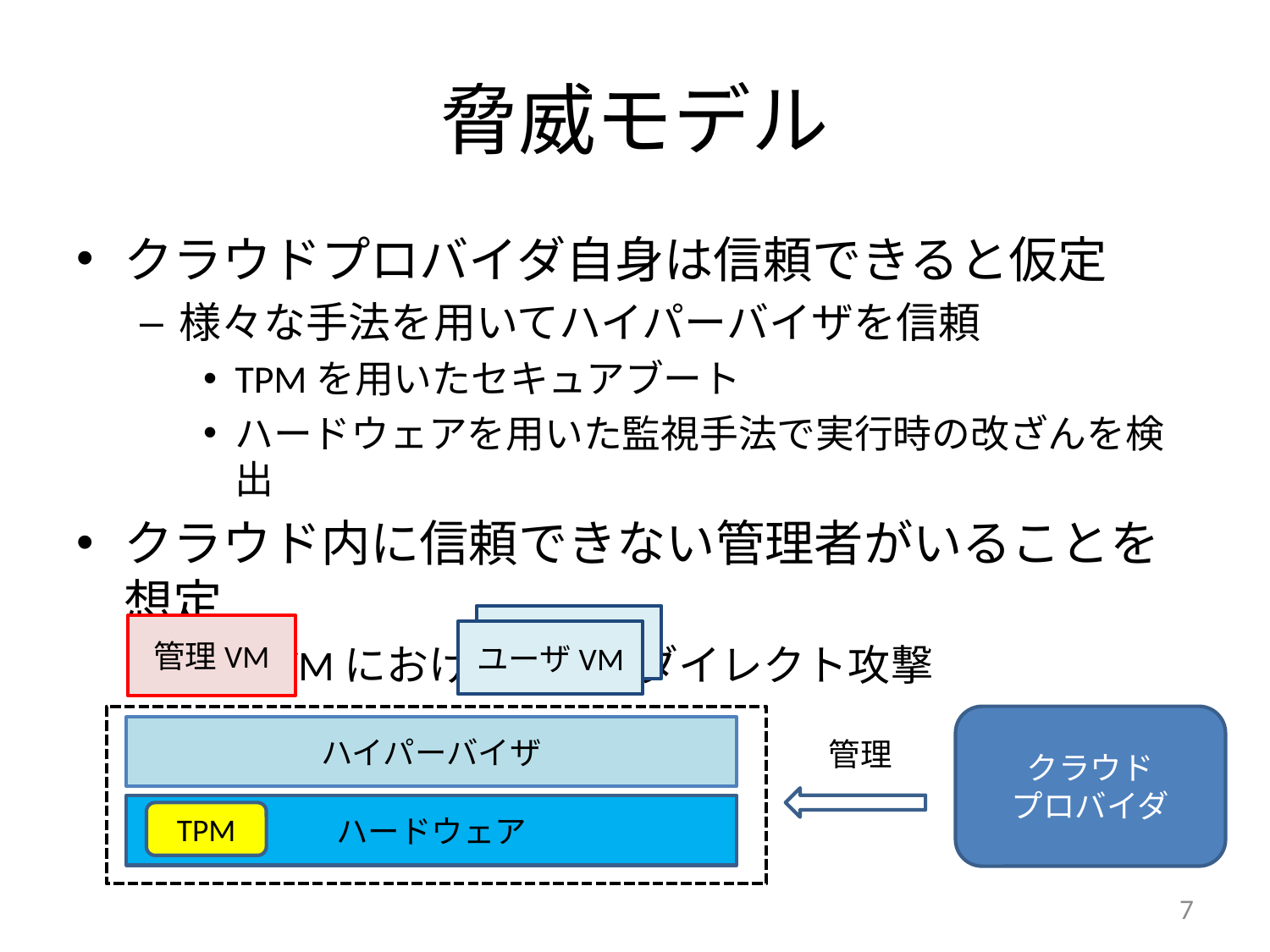

# 脅威モデル
クラウドプロバイダ自身は信頼できると仮定
様々な手法を用いてハイパーバイザを信頼
TPMを用いたセキュアブート
ハードウェアを用いた監視手法で実行時の改ざんを検出
クラウド内に信頼できない管理者がいることを想定
管理VMにおけるVMリダイレクト攻撃

ユーザVM
管理VM
ユーザVM

クラウド
プロバイダ
ハイパーバイザ
管理

ハードウェア
TPM
7